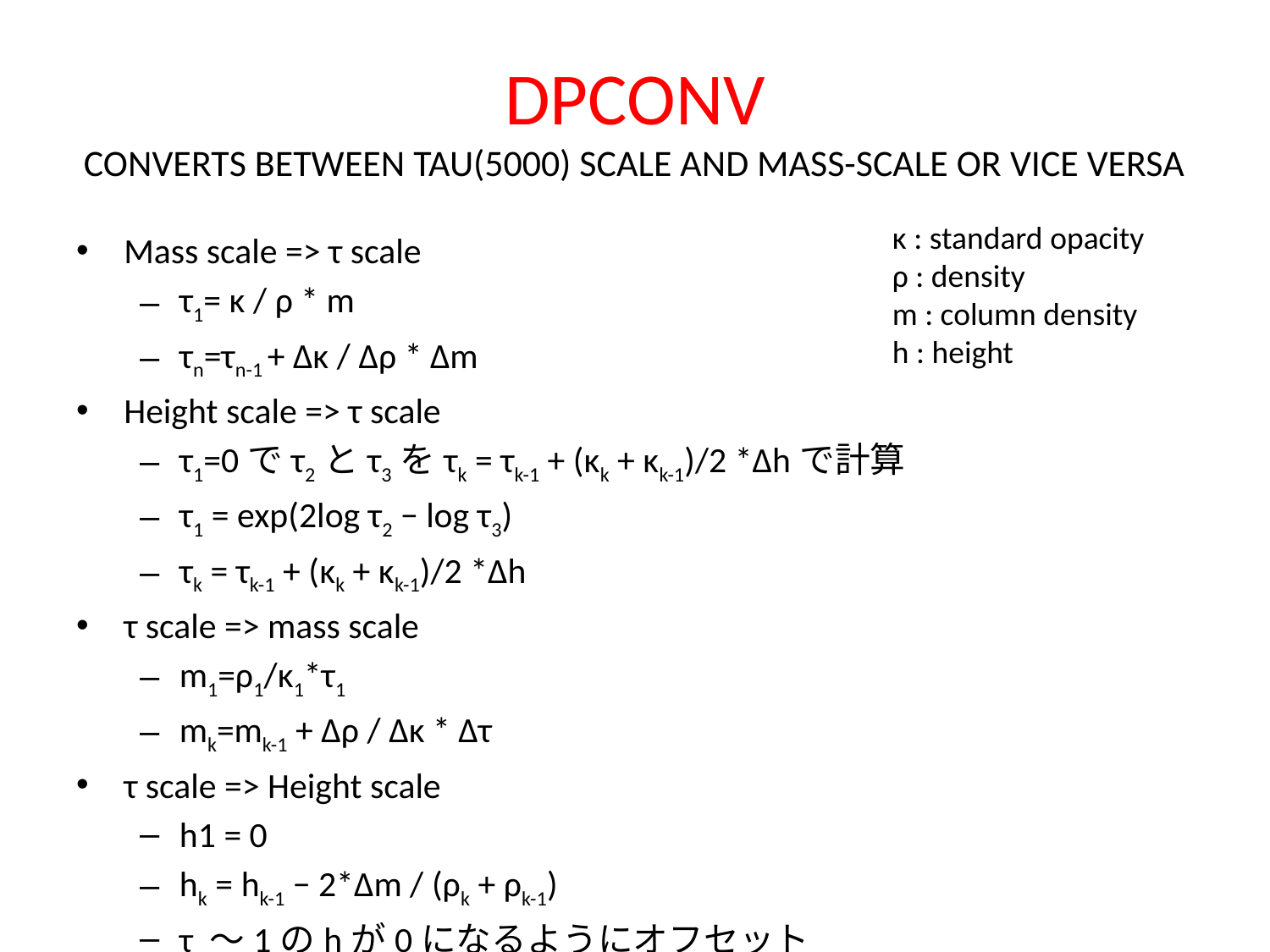

# DPCONV CONVERTS BETWEEN TAU(5000) SCALE AND MASS-SCALE OR VICE VERSA
κ : standard opacity
ρ : density
m : column density
h : height
Mass scale => τ scale
τ1= κ / ρ * m
τn=τn-1 + Δκ / Δρ * Δm
Height scale => τ scale
τ1=0でτ2とτ3をτk = τk-1 + (κk + κk-1)/2 *Δhで計算
τ1 = exp(2log τ2 − log τ3)
τk = τk-1 + (κk + κk-1)/2 *Δh
τ scale => mass scale
m1=ρ1/κ1*τ1
mk=mk-1 + Δρ / Δκ * Δτ
τ scale => Height scale
h1 = 0
hk = hk-1 − 2*Δm / (ρk + ρk-1)
τ 〜1のhが0になるようにオフセット